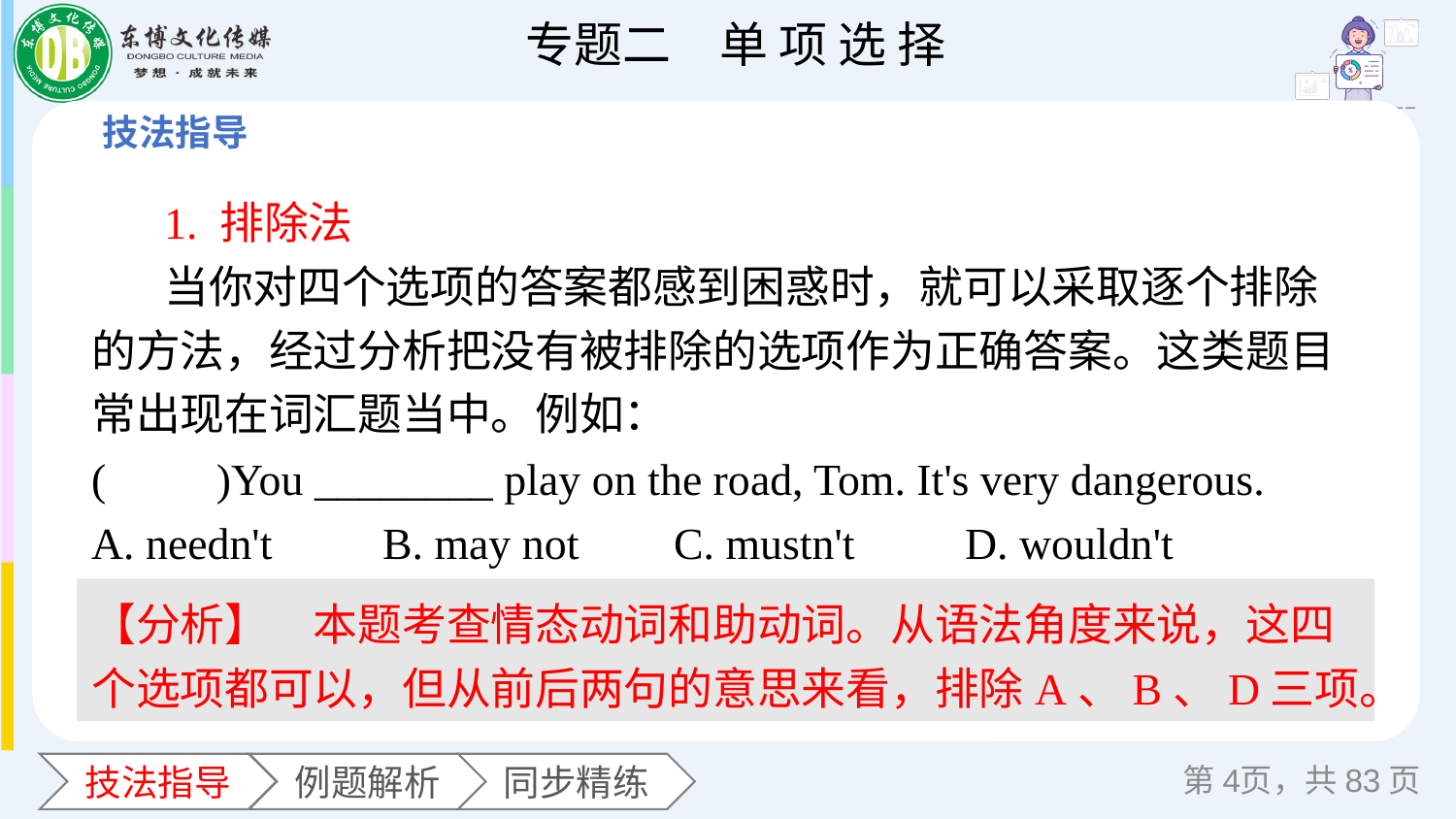

1. 排除法
当你对四个选项的答案都感到困惑时，就可以采取逐个排除的方法，经过分析把没有被排除的选项作为正确答案。这类题目常出现在词汇题当中。例如：
(　　)You ________ play on the road, Tom. It's very dangerous.
A. needn't    	B. may not    	C. mustn't    	D. wouldn't
【分析】　本题考查情态动词和助动词。从语法角度来说，这四个选项都可以，但从前后两句的意思来看，排除A、B、D三项。
第4页，共83页